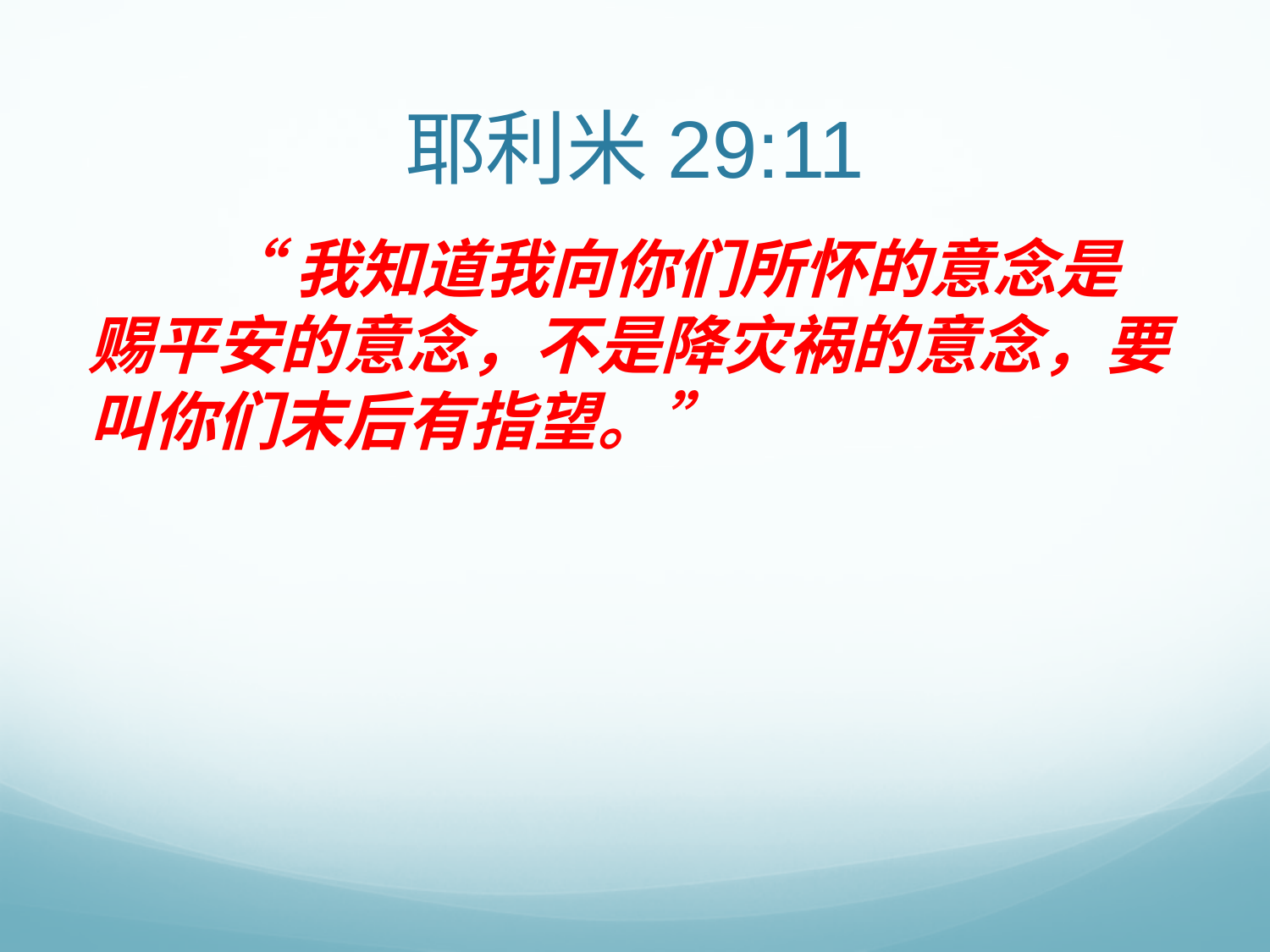

# 耶利米29:11
	“我知道我向你们所怀的意念是赐平安的意念，不是降灾祸的意念，要叫你们末后有指望。”